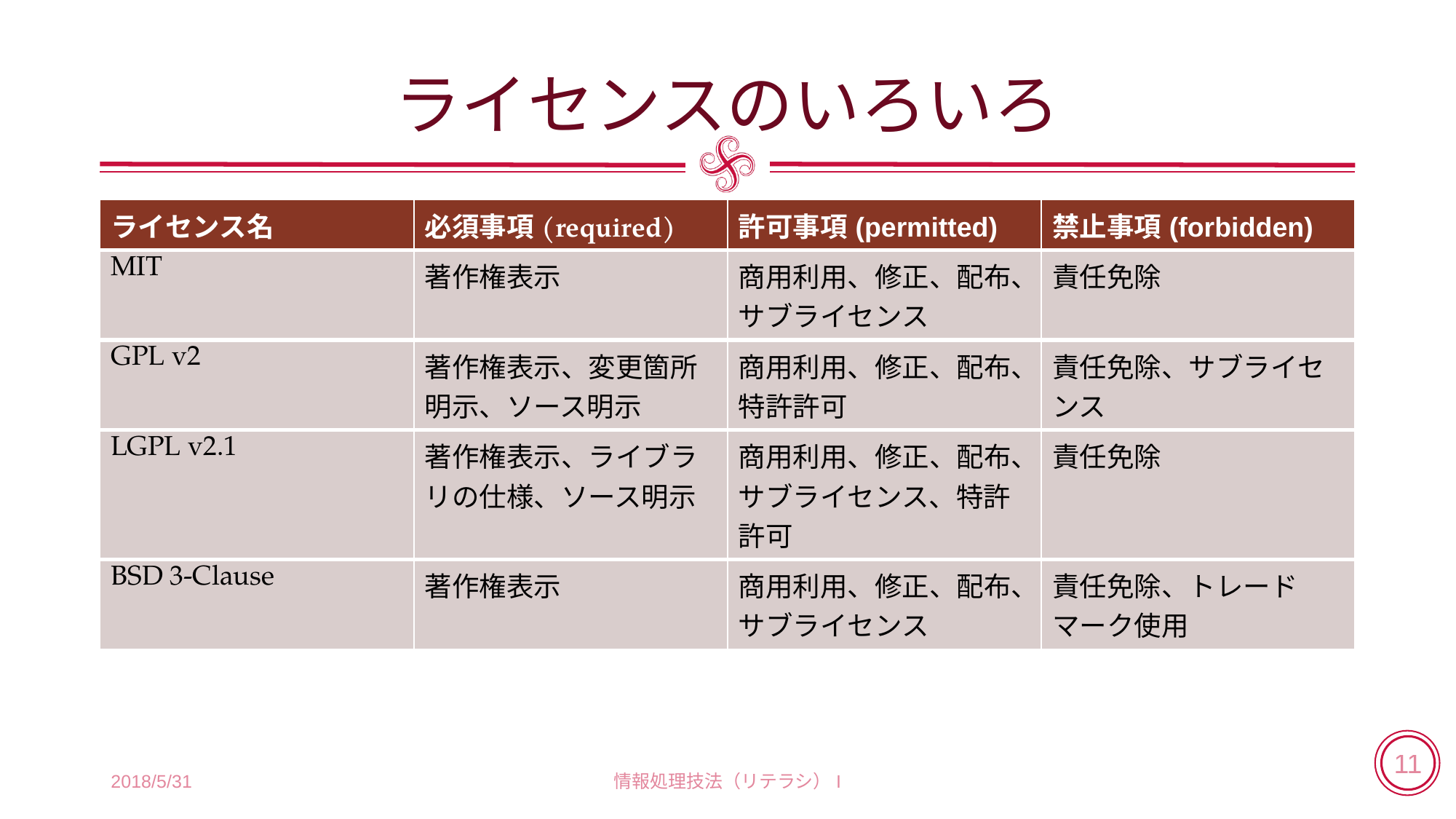

# ライセンスのいろいろ
| ライセンス名 | 必須事項(required) | 許可事項(permitted) | 禁止事項(forbidden) |
| --- | --- | --- | --- |
| MIT | 著作権表示 | 商用利用、修正、配布、サブライセンス | 責任免除 |
| GPL v2 | 著作権表示、変更箇所明示、ソース明示 | 商用利用、修正、配布、特許許可 | 責任免除、サブライセンス |
| LGPL v2.1 | 著作権表示、ライブラリの仕様、ソース明示 | 商用利用、修正、配布、サブライセンス、特許許可 | 責任免除 |
| BSD 3-Clause | 著作権表示 | 商用利用、修正、配布、サブライセンス | 責任免除、トレードマーク使用 |
2018/5/31
情報処理技法（リテラシ）I